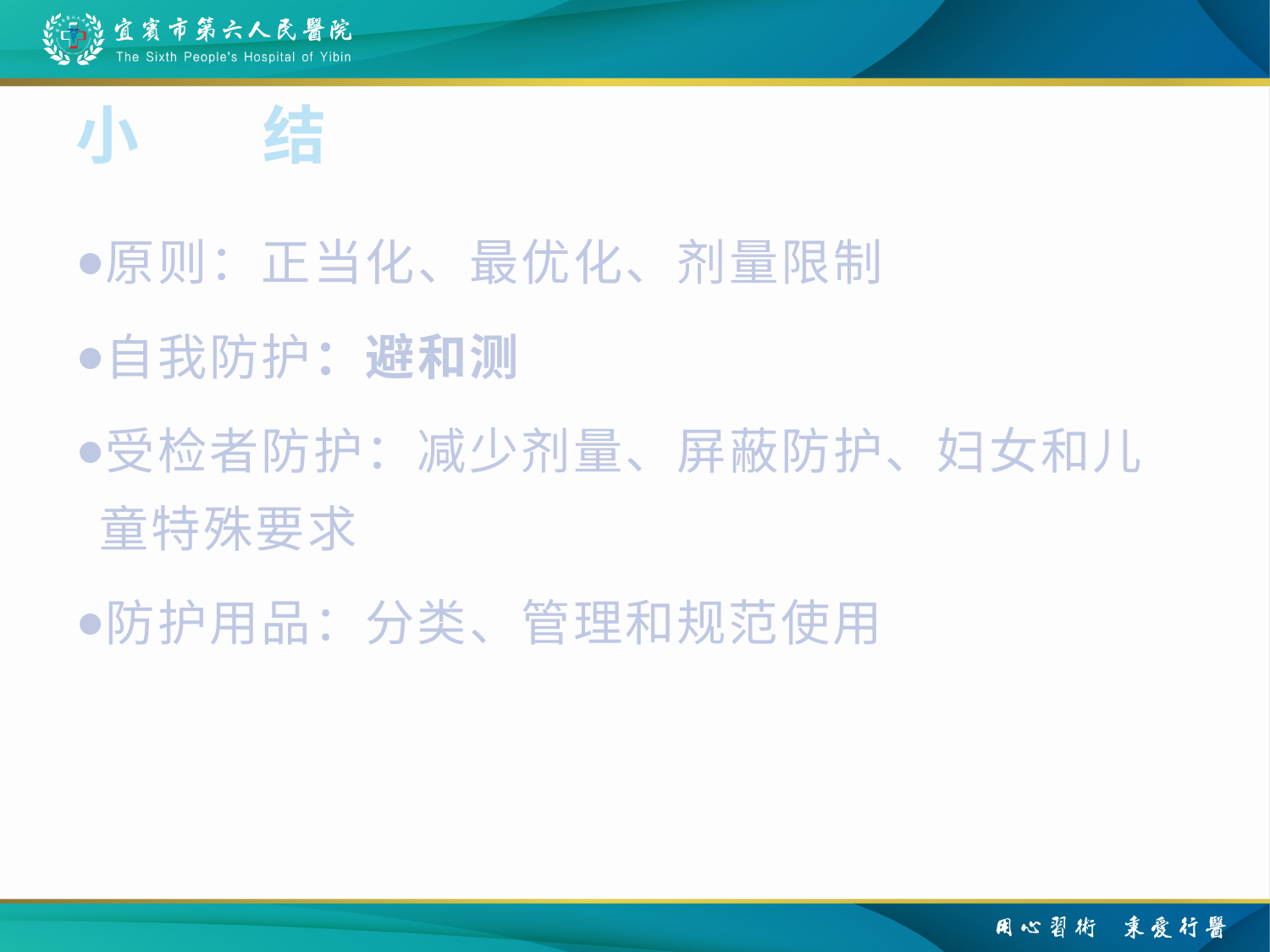

# 小      结
原则：正当化、最优化、剂量限制
自我防护：避和测
受检者防护：减少剂量、屏蔽防护、妇女和儿童特殊要求
防护用品：分类、管理和规范使用